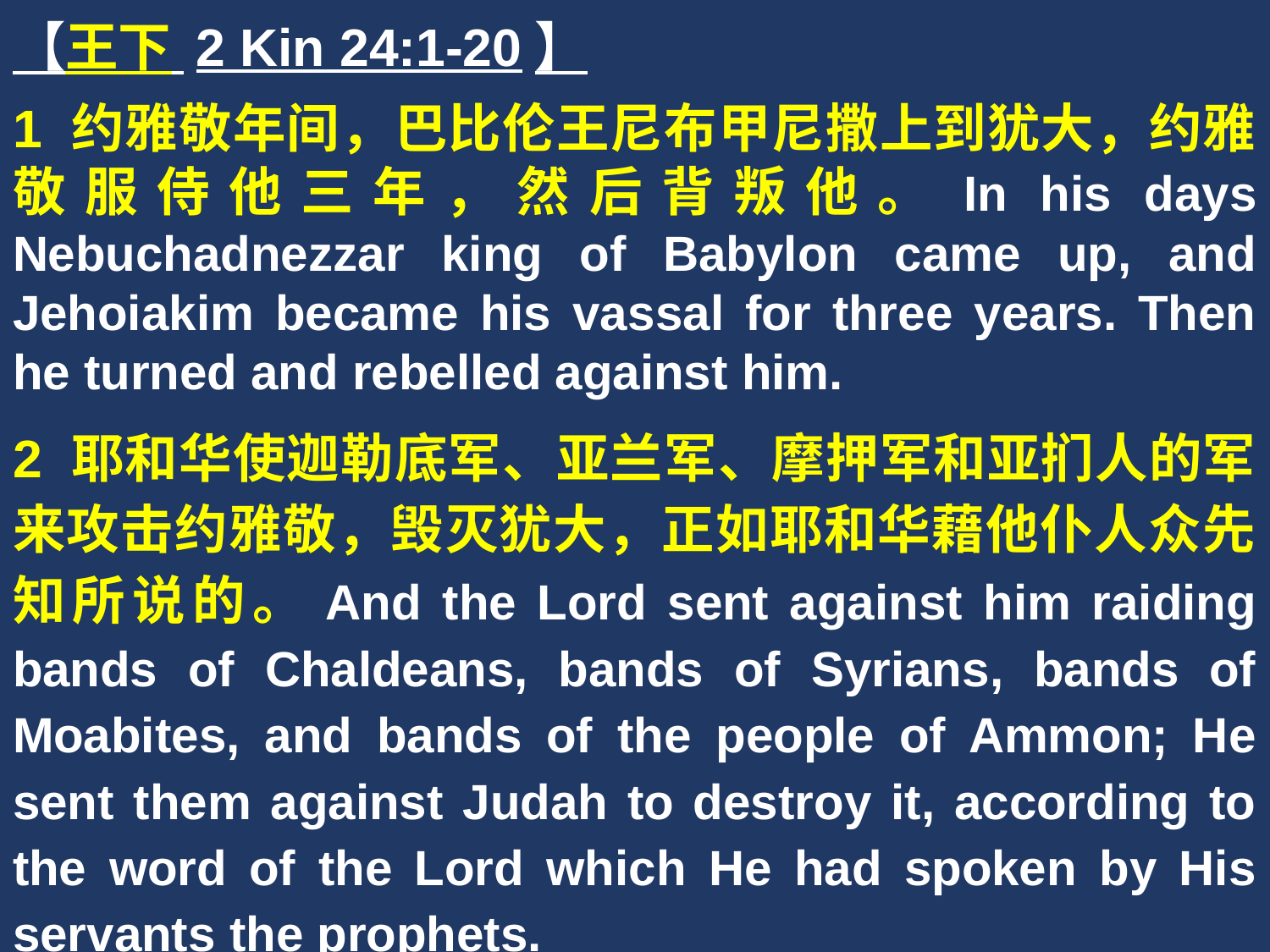

【王下 2 Kin 24:1-20】
1 约雅敬年间，巴比伦王尼布甲尼撒上到犹大，约雅敬服侍他三年，然后背叛他。In his days Nebuchadnezzar king of Babylon came up, and Jehoiakim became his vassal for three years. Then he turned and rebelled against him.
2 耶和华使迦勒底军、亚兰军、摩押军和亚扪人的军来攻击约雅敬，毁灭犹大，正如耶和华藉他仆人众先知所说的。And the Lord sent against him raiding bands of Chaldeans, bands of Syrians, bands of Moabites, and bands of the people of Ammon; He sent them against Judah to destroy it, according to the word of the Lord which He had spoken by His servants the prophets.